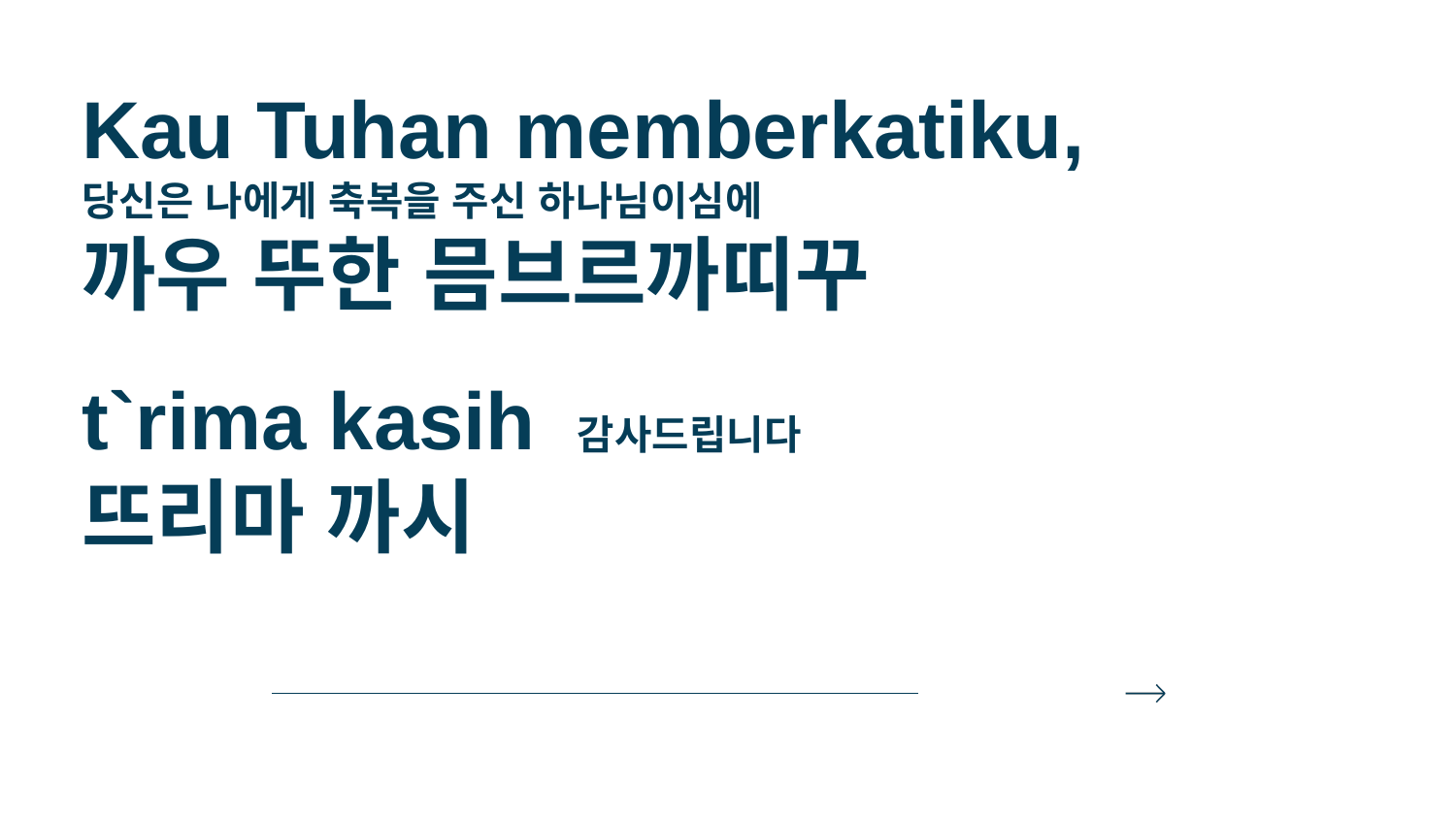

Kau Tuhan memberkatiku,
당신은 나에게 축복을 주신 하나님이심에
까우 뚜한 믐브르까띠꾸

t`rima kasih 감사드립니다
뜨리마 까시